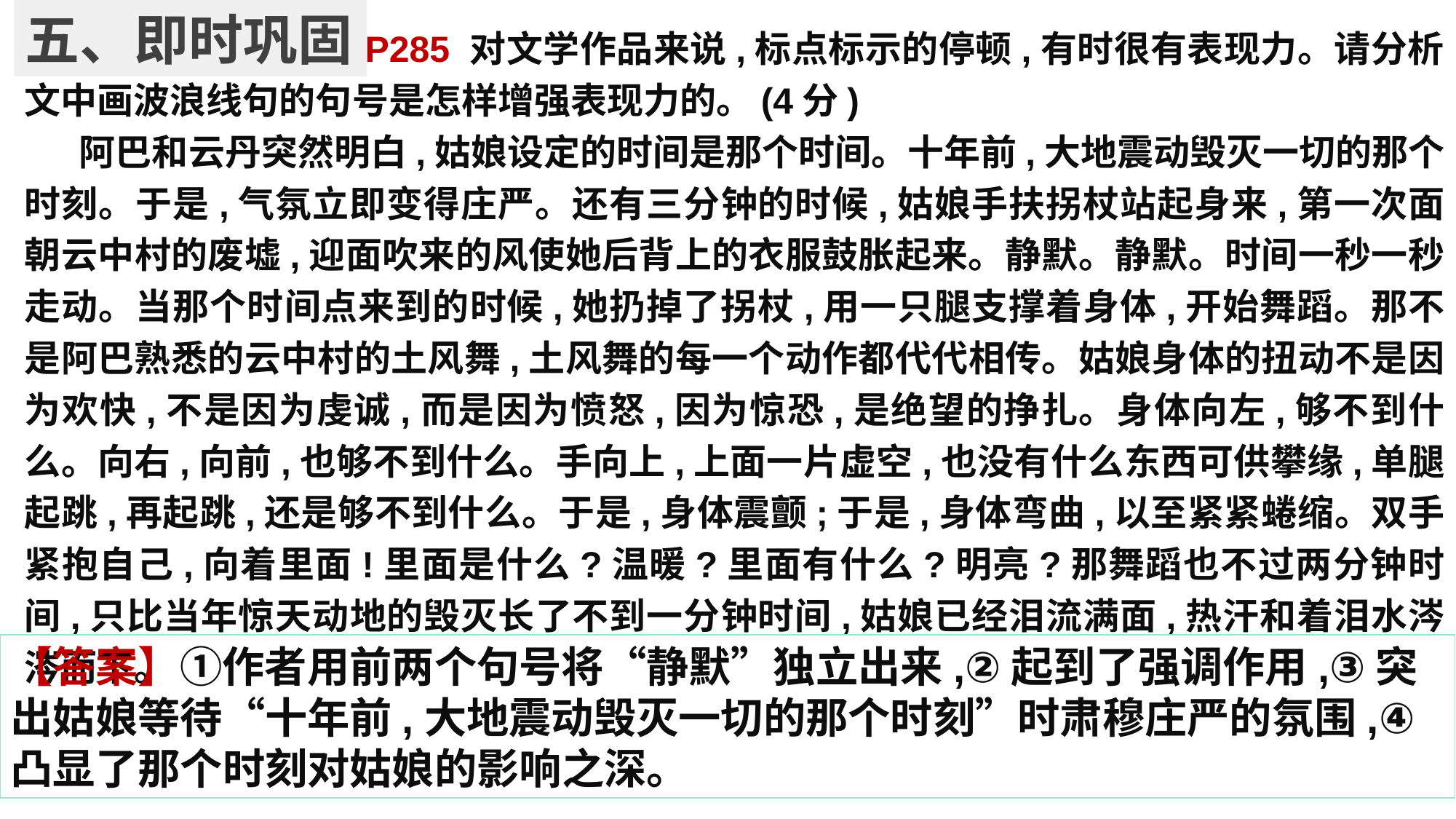

五、即时巩固
              《全品》P285 对文学作品来说,标点标示的停顿,有时很有表现力。请分析文中画波浪线句的句号是怎样增强表现力的。(4分)
阿巴和云丹突然明白,姑娘设定的时间是那个时间。十年前,大地震动毁灭一切的那个时刻。于是,气氛立即变得庄严。还有三分钟的时候,姑娘手扶拐杖站起身来,第一次面朝云中村的废墟,迎面吹来的风使她后背上的衣服鼓胀起来。静默。静默。时间一秒一秒走动。当那个时间点来到的时候,她扔掉了拐杖,用一只腿支撑着身体,开始舞蹈。那不是阿巴熟悉的云中村的土风舞,土风舞的每一个动作都代代相传。姑娘身体的扭动不是因为欢快,不是因为虔诚,而是因为愤怒,因为惊恐,是绝望的挣扎。身体向左,够不到什么。向右,向前,也够不到什么。手向上,上面一片虚空,也没有什么东西可供攀缘,单腿起跳,再起跳,还是够不到什么。于是,身体震颤;于是,身体弯曲,以至紧紧蜷缩。双手紧抱自己,向着里面!里面是什么?温暖?里面有什么?明亮?那舞蹈也不过两分钟时间,只比当年惊天动地的毁灭长了不到一分钟时间,姑娘已经泪流满面,热汗和着泪水涔涔而下。
【答案】①作者用前两个句号将“静默”独立出来,②起到了强调作用,③突出姑娘等待“十年前,大地震动毁灭一切的那个时刻”时肃穆庄严的氛围,④凸显了那个时刻对姑娘的影响之深。